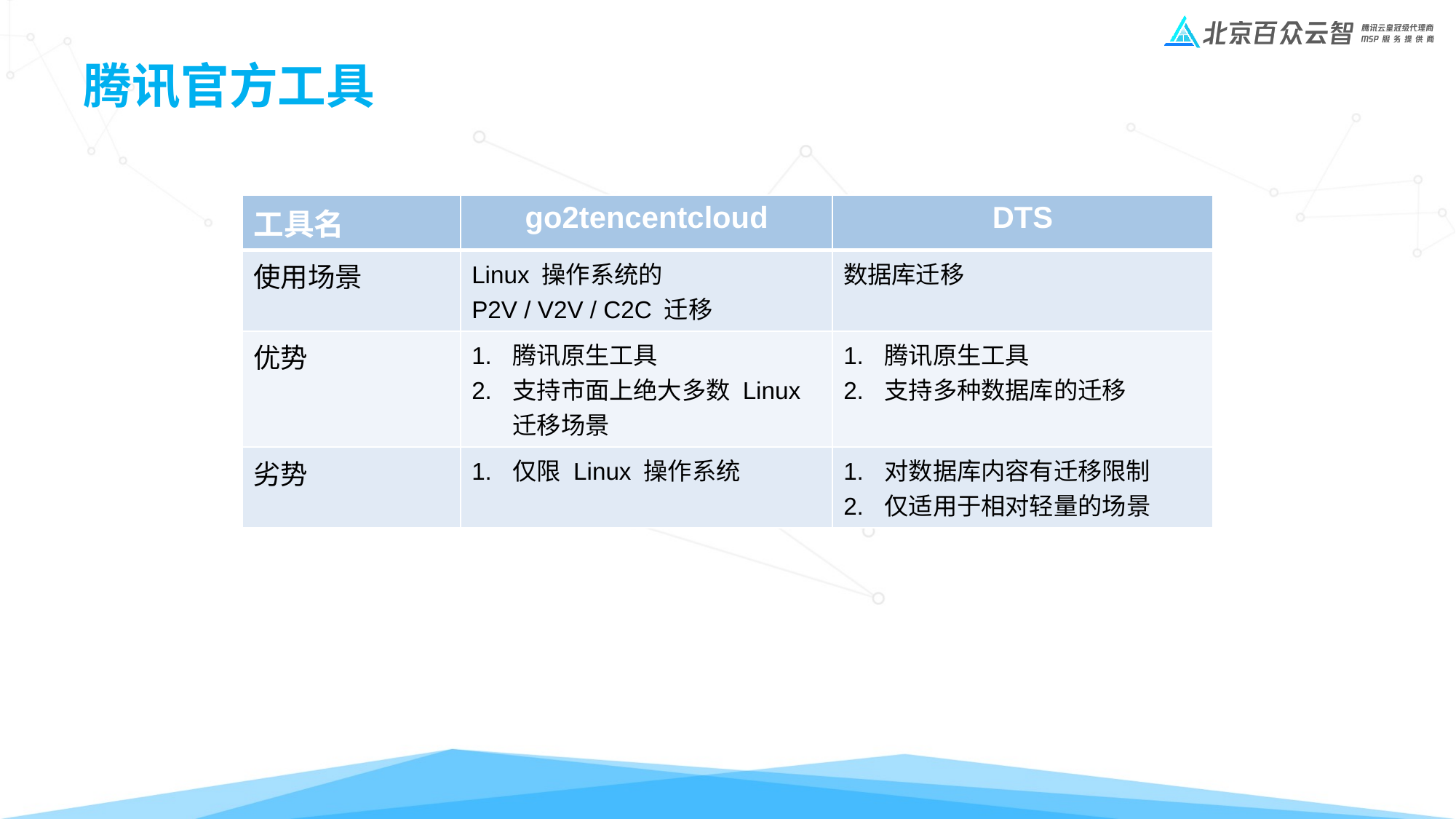

# 腾讯官方工具
| 工具名 | go2tencentcloud | DTS |
| --- | --- | --- |
| 使用场景 | Linux 操作系统的 P2V / V2V / C2C 迁移 | 数据库迁移 |
| 优势 | 腾讯原生工具 支持市面上绝大多数 Linux 迁移场景 | 腾讯原生工具 支持多种数据库的迁移 |
| 劣势 | 仅限 Linux 操作系统 | 对数据库内容有迁移限制 仅适用于相对轻量的场景 |